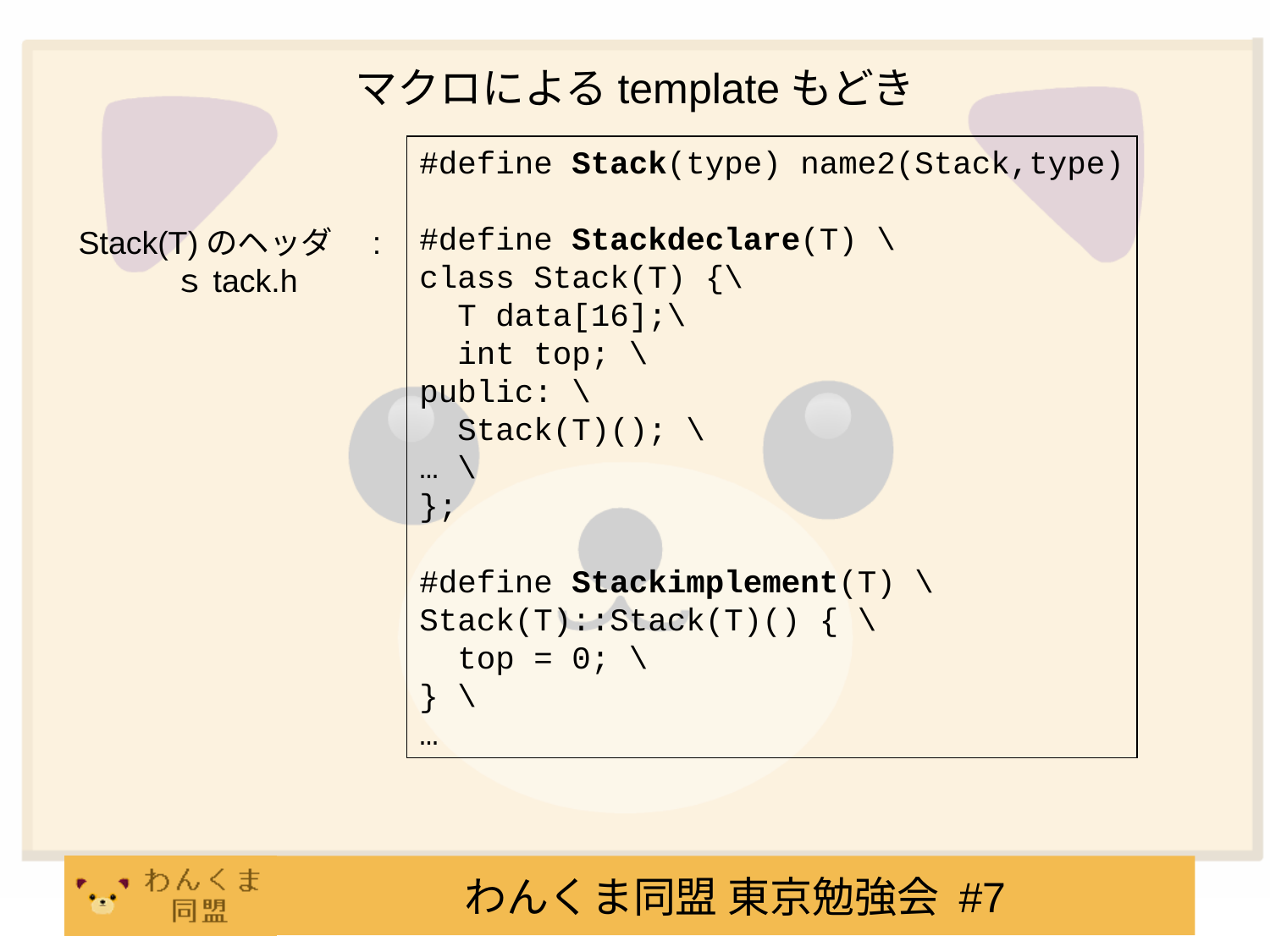

# マクロによるtemplateもどき
#define Stack(type) name2(Stack,type)

#define Stackdeclare(T) \
class Stack(T) {\
  T data[16];\
  int top; \
public: \
  Stack(T)(); \
… \
};

#define Stackimplement(T) \
Stack(T)::Stack(T)() { \
  top = 0; \
} \
…
Stack(T)のヘッダ　:
　　　ｓtack.h